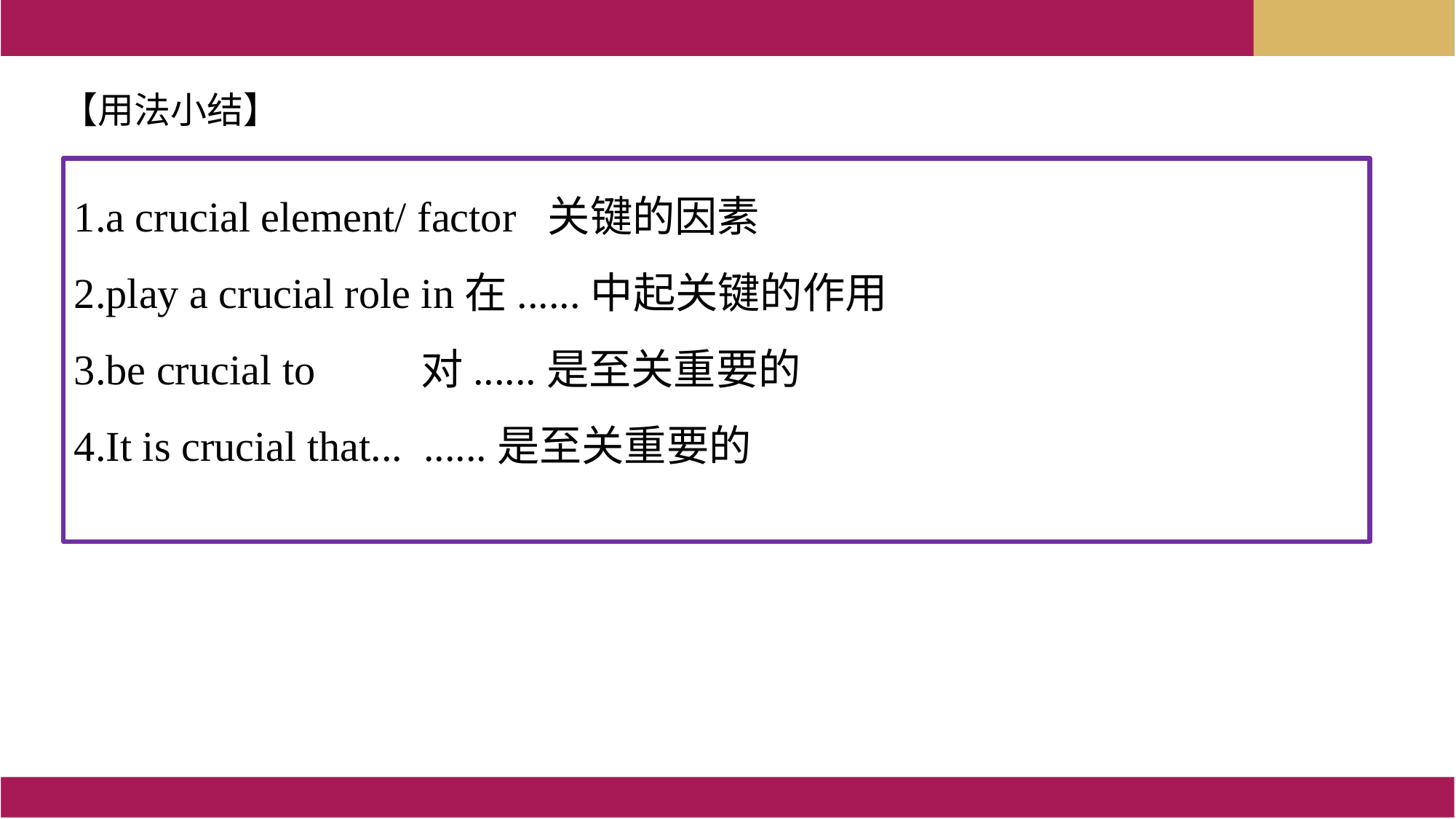

【用法小结】

1.a crucial element/ factor  关键的因素
2.play a crucial role in在......中起关键的作用
3.be crucial to         对......是至关重要的
4.It is crucial that...  ......是至关重要的